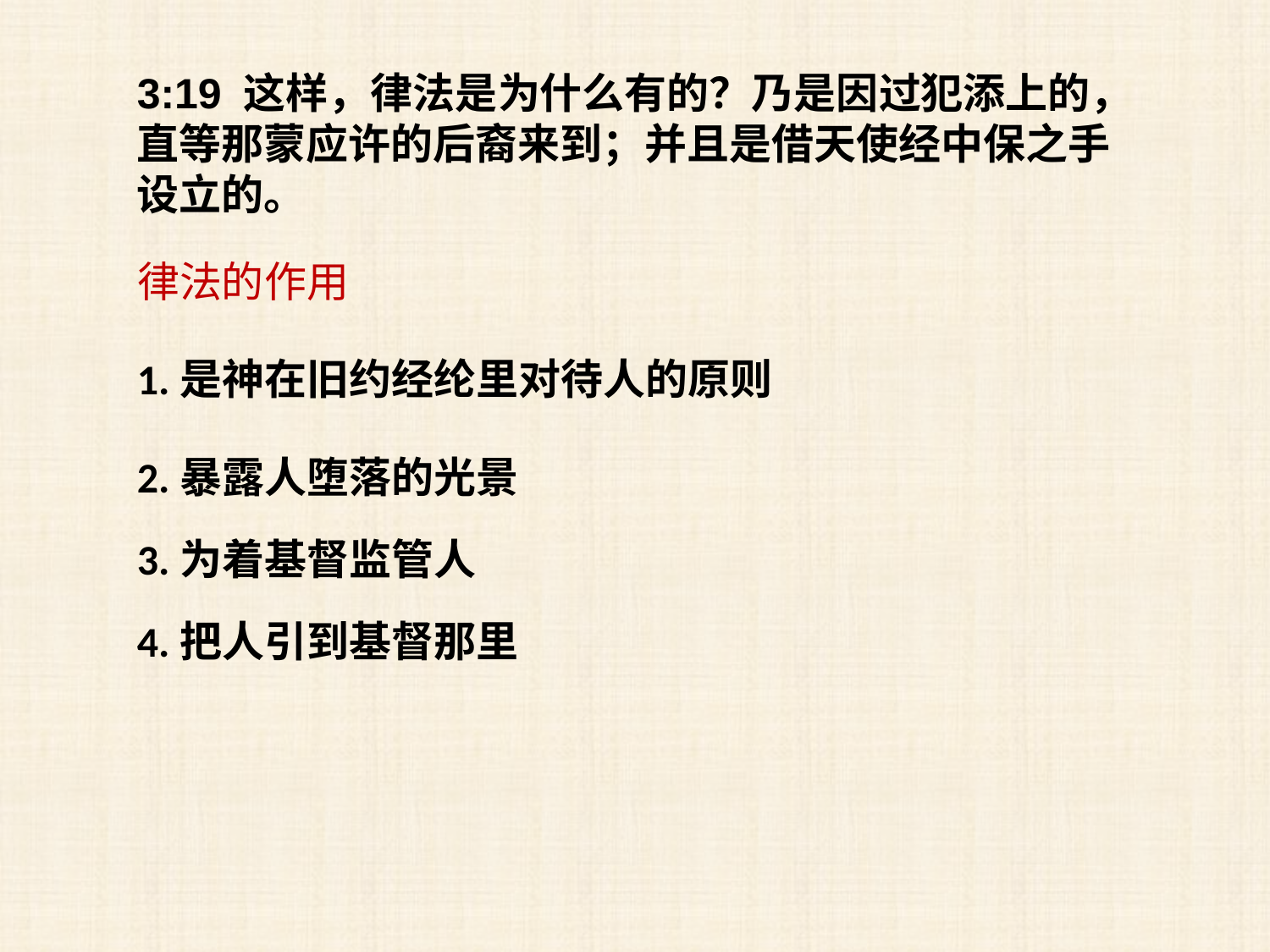

3:19 这样，律法是为什么有的？乃是因过犯添上的，直等那蒙应许的后裔来到；并且是借天使经中保之手设立的。
律法的作用
1.是神在旧约经纶里对待人的原则
2.暴露人堕落的光景
3.为着基督监管人
4.把人引到基督那里